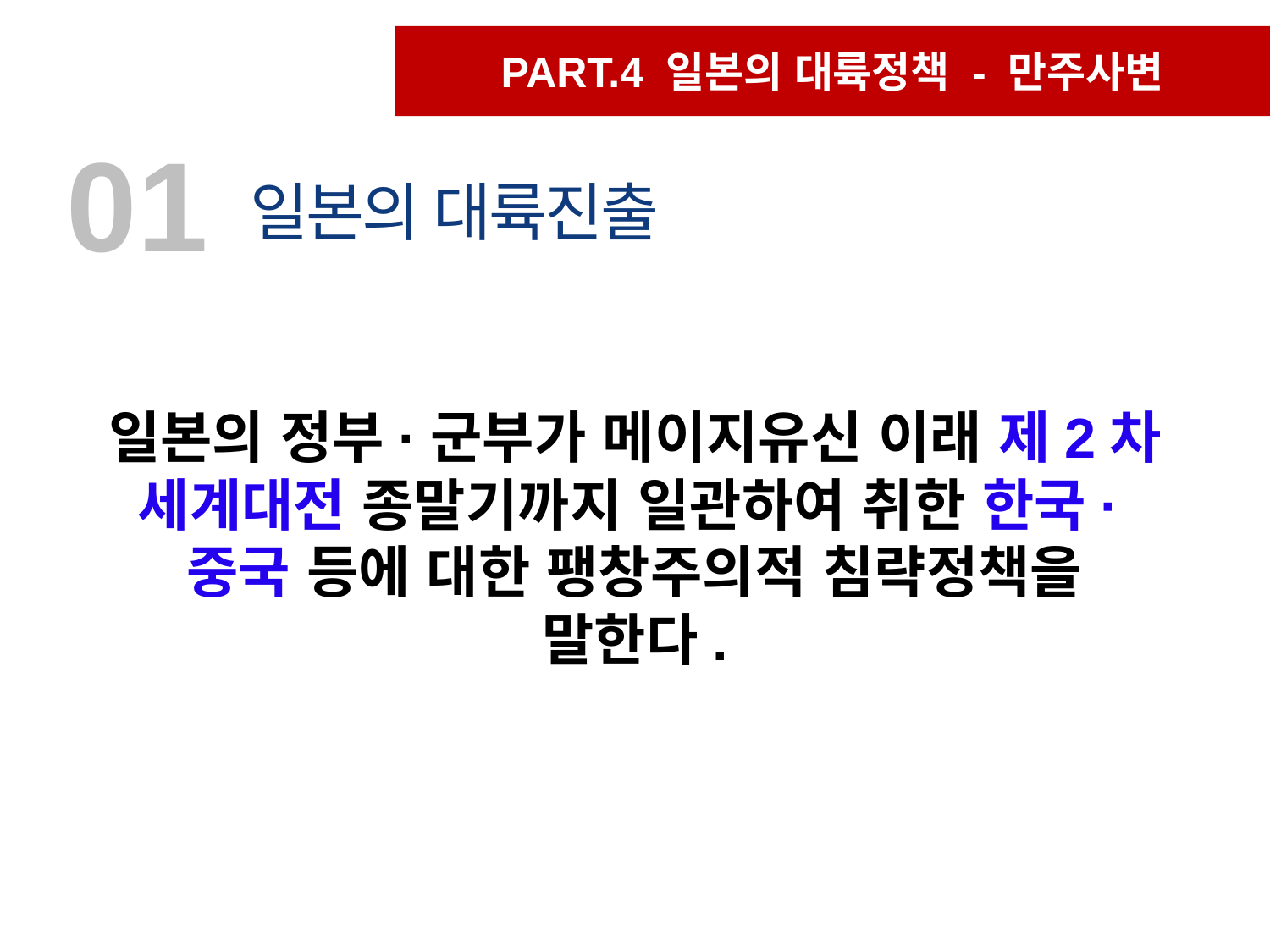

PART.4 일본의 대륙정책 - 만주사변
01
 일본의 대륙진출

일본의 정부·군부가 메이지유신 이래 제2차 세계대전 종말기까지 일관하여 취한 한국·중국 등에 대한 팽창주의적 침략정책을 말한다.